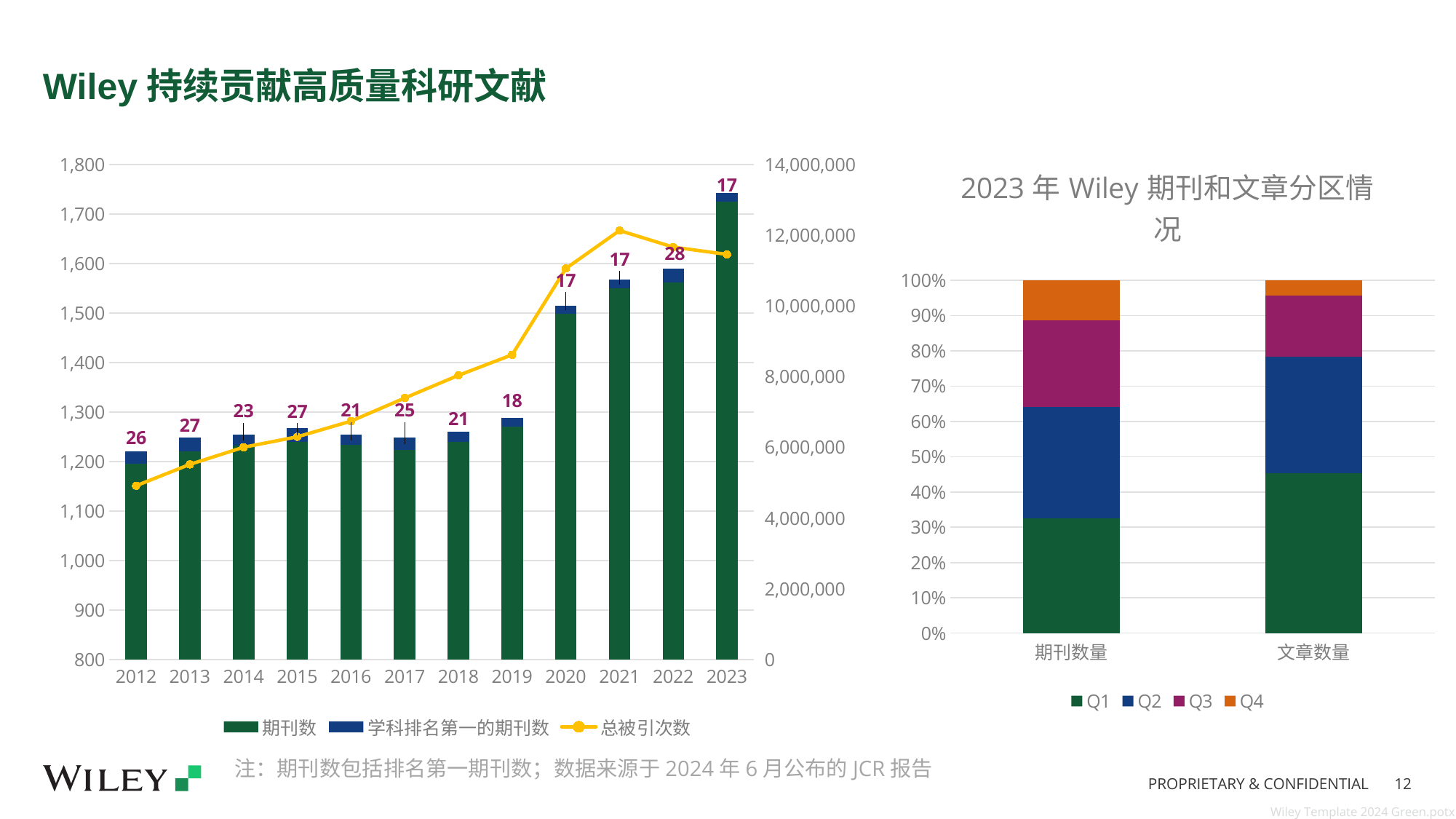

# Wiley持续贡献高质量科研文献

### Chart

| Category | 期刊数 | 学科排名第一的期刊数 | 总被引次数 |
|---|---|---|---|
| 2012 | 1195.0 | 26.0 | 4913825.0 |
| 2013 | 1221.0 | 27.0 | 5517990.0 |
| 2014 | 1232.0 | 23.0 | 6002912.0 |
| 2015 | 1240.0 | 27.0 | 6299571.0 |
| 2016 | 1233.0 | 21.0 | 6742062.0 |
| 2017 | 1224.0 | 25.0 | 7395412.0 |
| 2018 | 1240.0 | 21.0 | 8036883.0 |
| 2019 | 1270.0 | 18.0 | 8618723.0 |
| 2020 | 1498.0 | 17.0 | 11059849.0 |
| 2021 | 1550.0 | 17.0 | 12132557.0 |
| 2022 | 1562.0 | 28.0 | 11664056.0 |
| 2023 | 1725.0 | 17.0 | 11457537.0 |

### Chart: 2023年Wiley期刊和文章分区情况

| Category | Q1 | Q2 | Q3 | Q4 |
|---|---|---|---|---|
| 期刊数量 | 562.0 | 542.0 | 423.0 | 196.0 |
| 文章数量 | 95303.0 | 69438.0 | 36346.0 | 9301.0 |
注：期刊数包括排名第一期刊数；数据来源于2024年6月公布的JCR报告
PROPRIETARY & CONFIDENTIAL